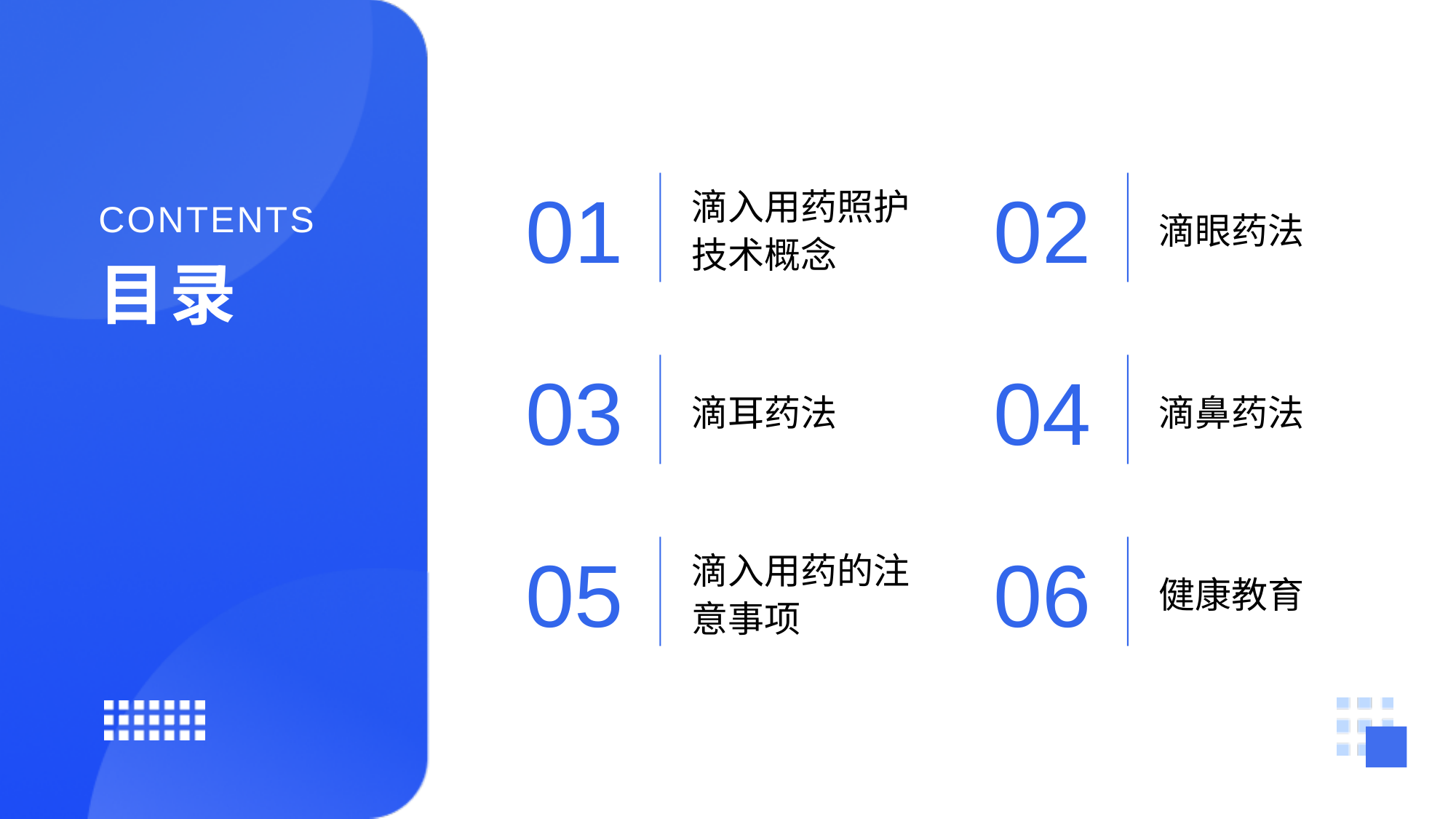

01
02

滴入用药照护技术概念

滴眼药法
03
04

滴耳药法

滴鼻药法
05
06

滴入用药的注意事项

健康教育
CONTENTS
目录